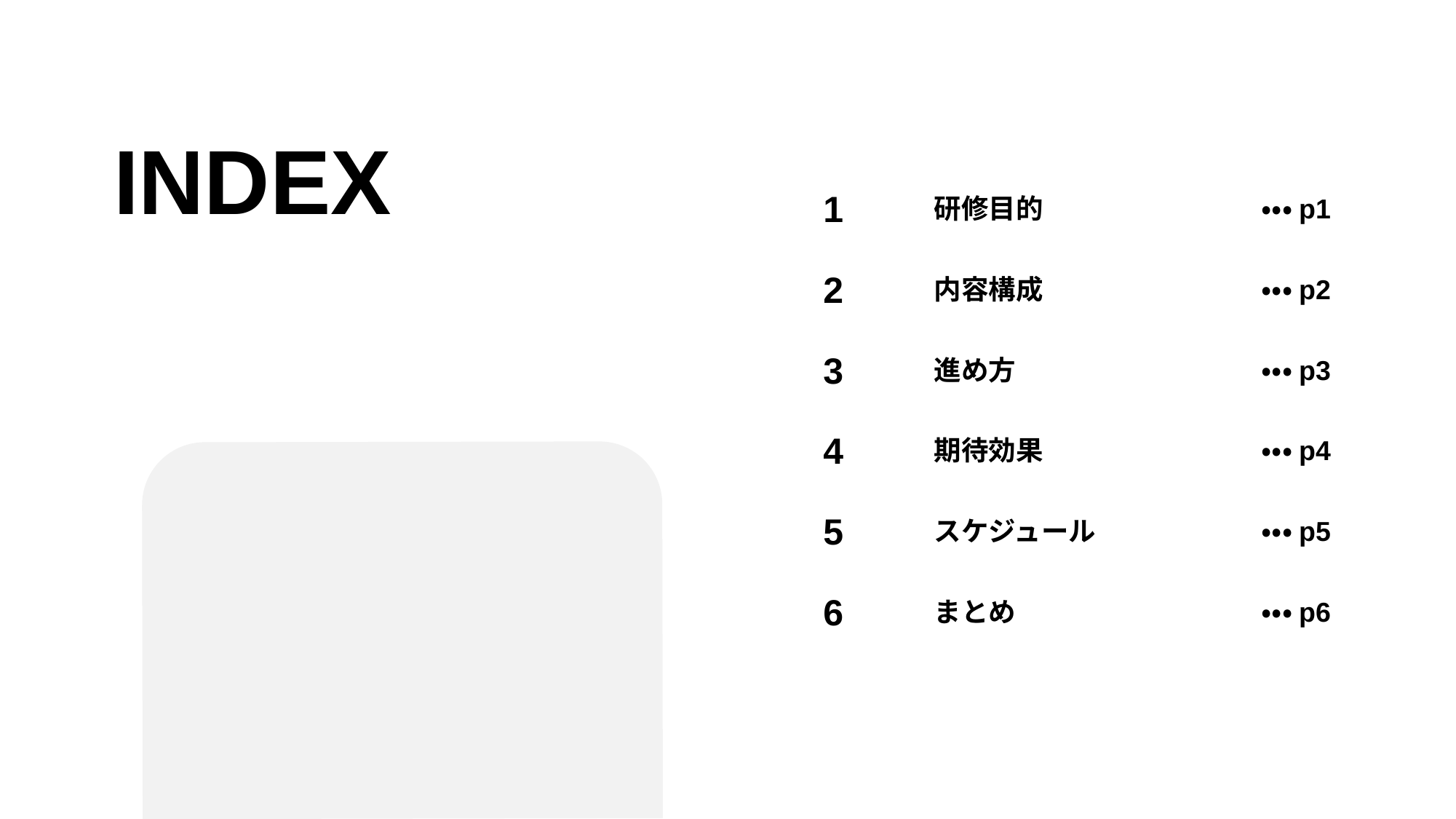

INDEX
1
研修目的		・・・p1
2
内容構成		・・・p2
3
進め方			・・・p3
4
期待効果		・・・p4
5
スケジュール		・・・p5
6
まとめ			・・・p6